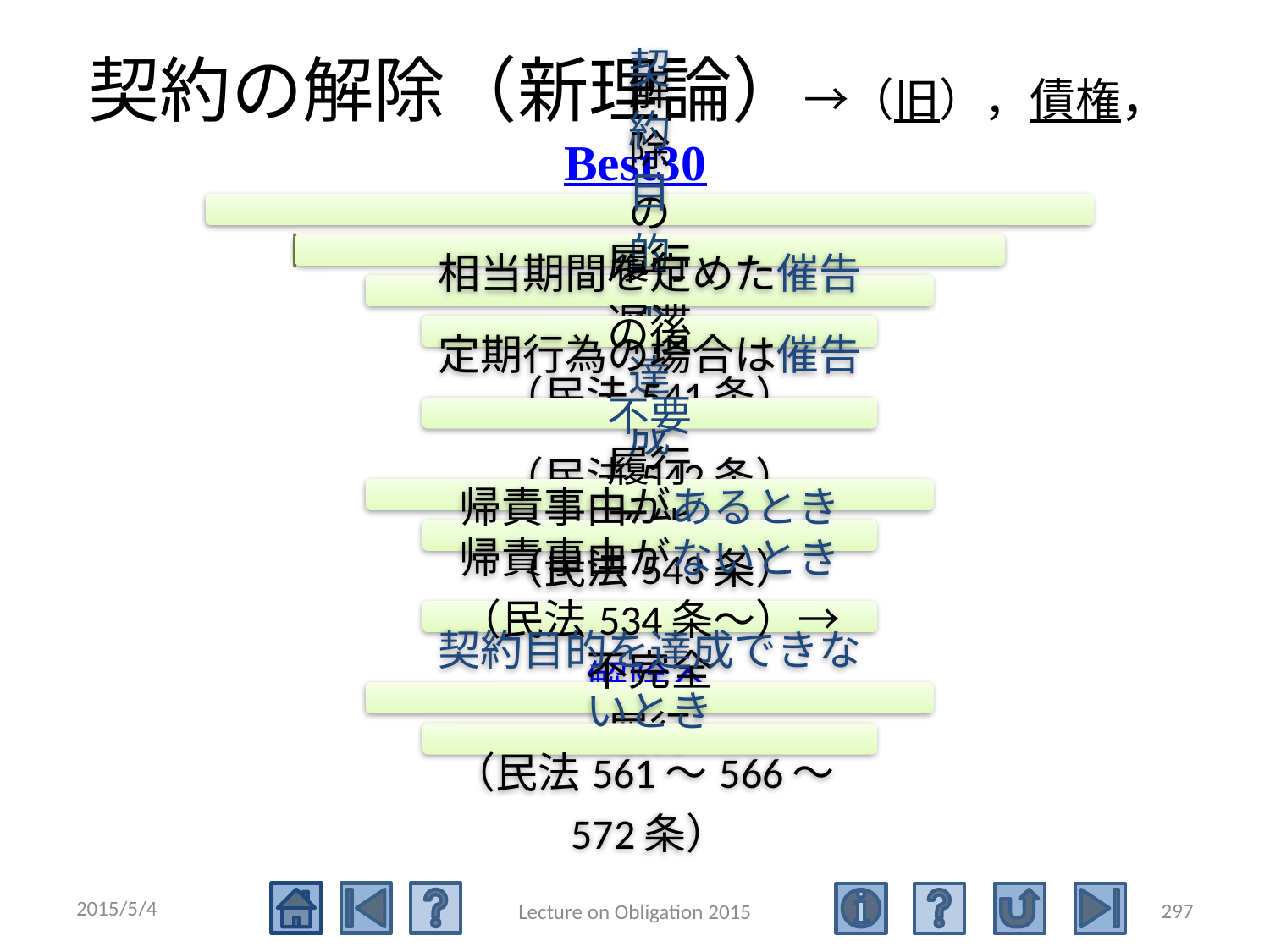

# 契約の解除（新理論）→（旧），債権，Best30

2015/5/4
297
Lecture on Obligation 2015